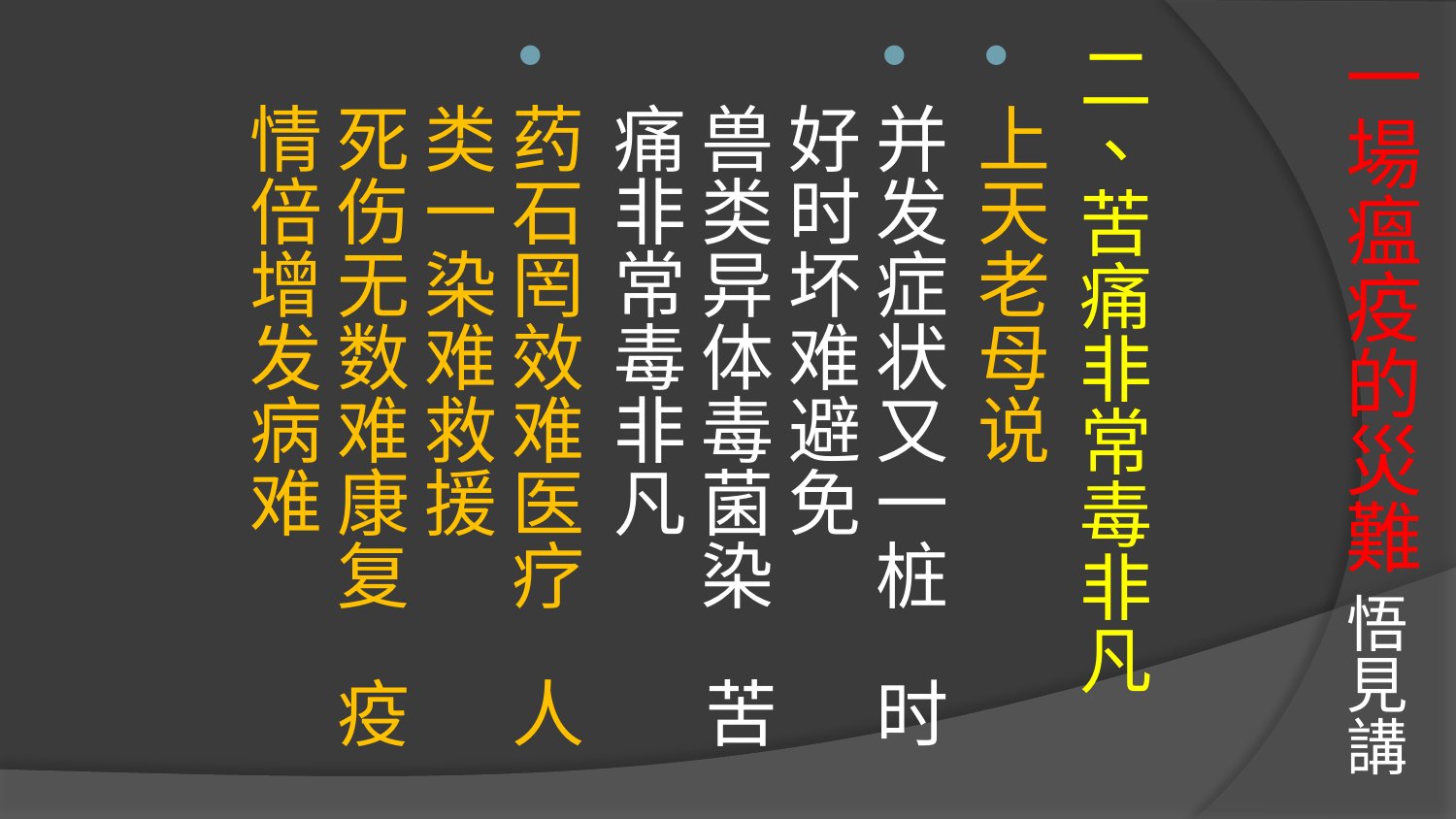

二、苦痛非常毒非凡
上天老母说
并发症状又一桩    时好时坏难避免
兽类异体毒菌染    苦痛非常毒非凡
药石罔效难医疗    人类一染难救援
死伤无数难康复    疫情倍增发病难

# 一場瘟疫的災難 悟見講